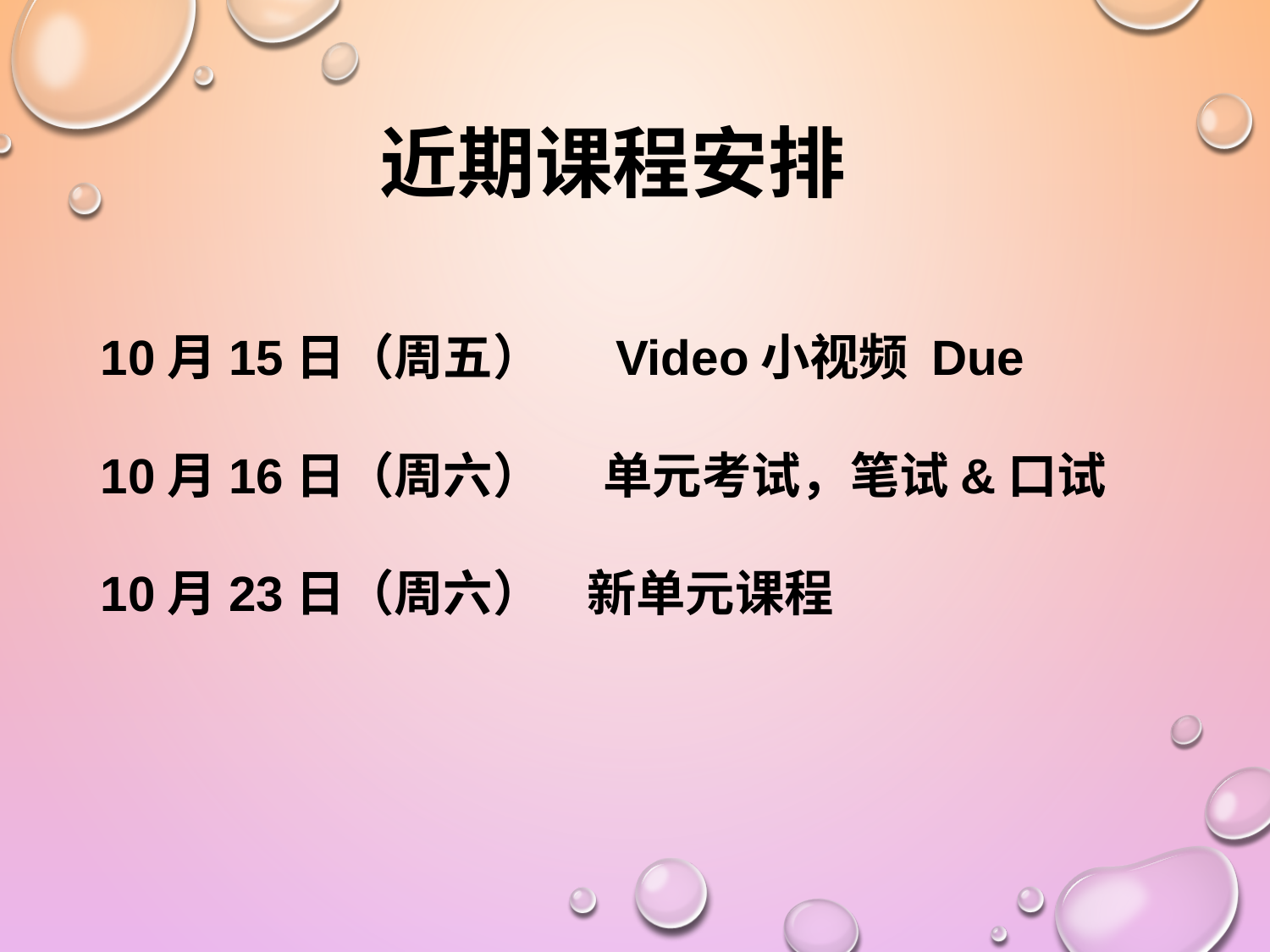

近期课程安排

  10月15日（周五）	  Video小视频 Due
  10月16日（周六）	  单元考试，笔试&口试
  10月23日（周六）    新单元课程